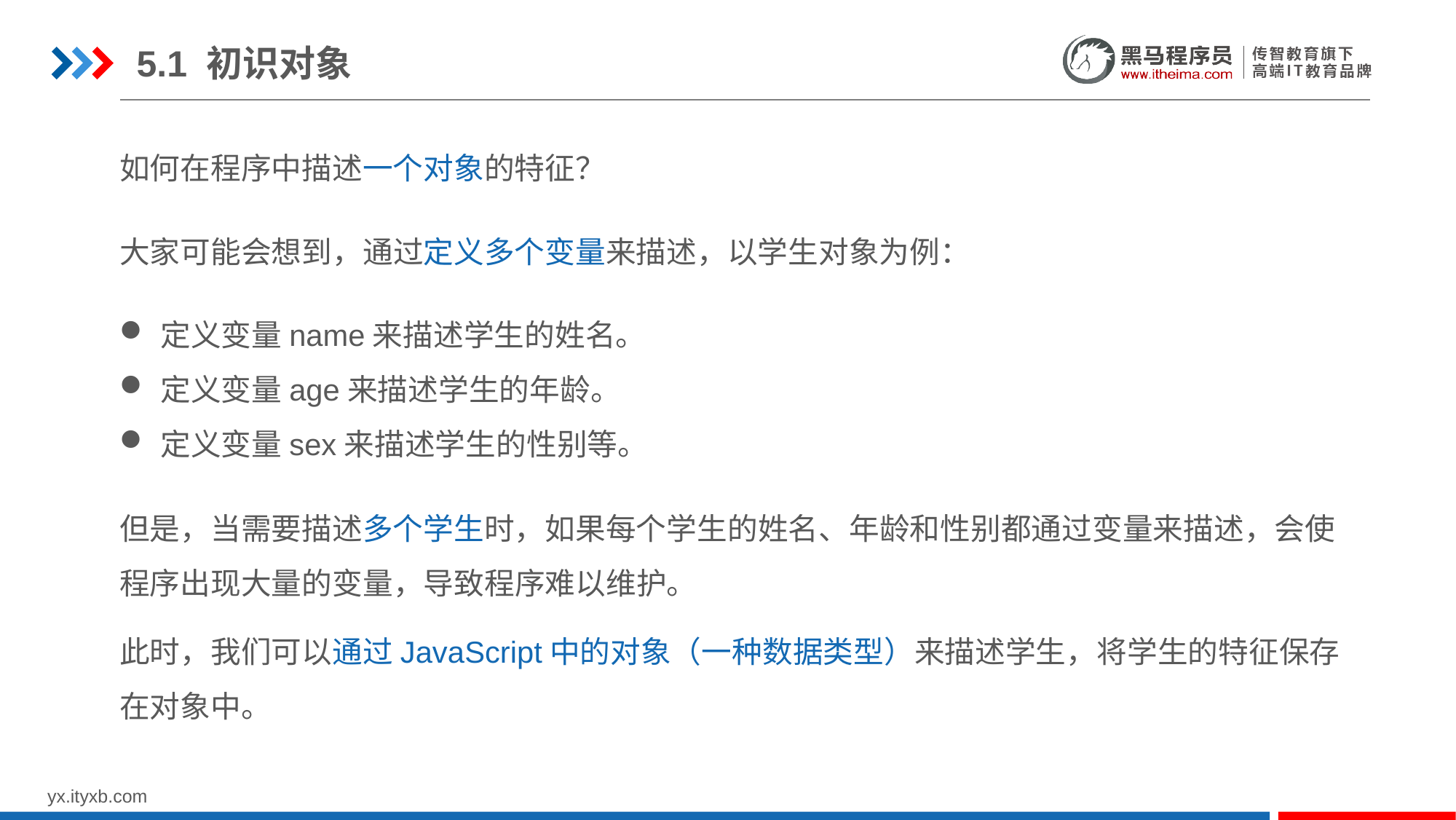

5.1 初识对象
如何在程序中描述一个对象的特征？

大家可能会想到，通过定义多个变量来描述，以学生对象为例：

定义变量name来描述学生的姓名。
定义变量age来描述学生的年龄。
定义变量sex来描述学生的性别等。

但是，当需要描述多个学生时，如果每个学生的姓名、年龄和性别都通过变量来描述，会使程序出现大量的变量，导致程序难以维护。

此时，我们可以通过JavaScript中的对象（一种数据类型）来描述学生，将学生的特征保存在对象中。